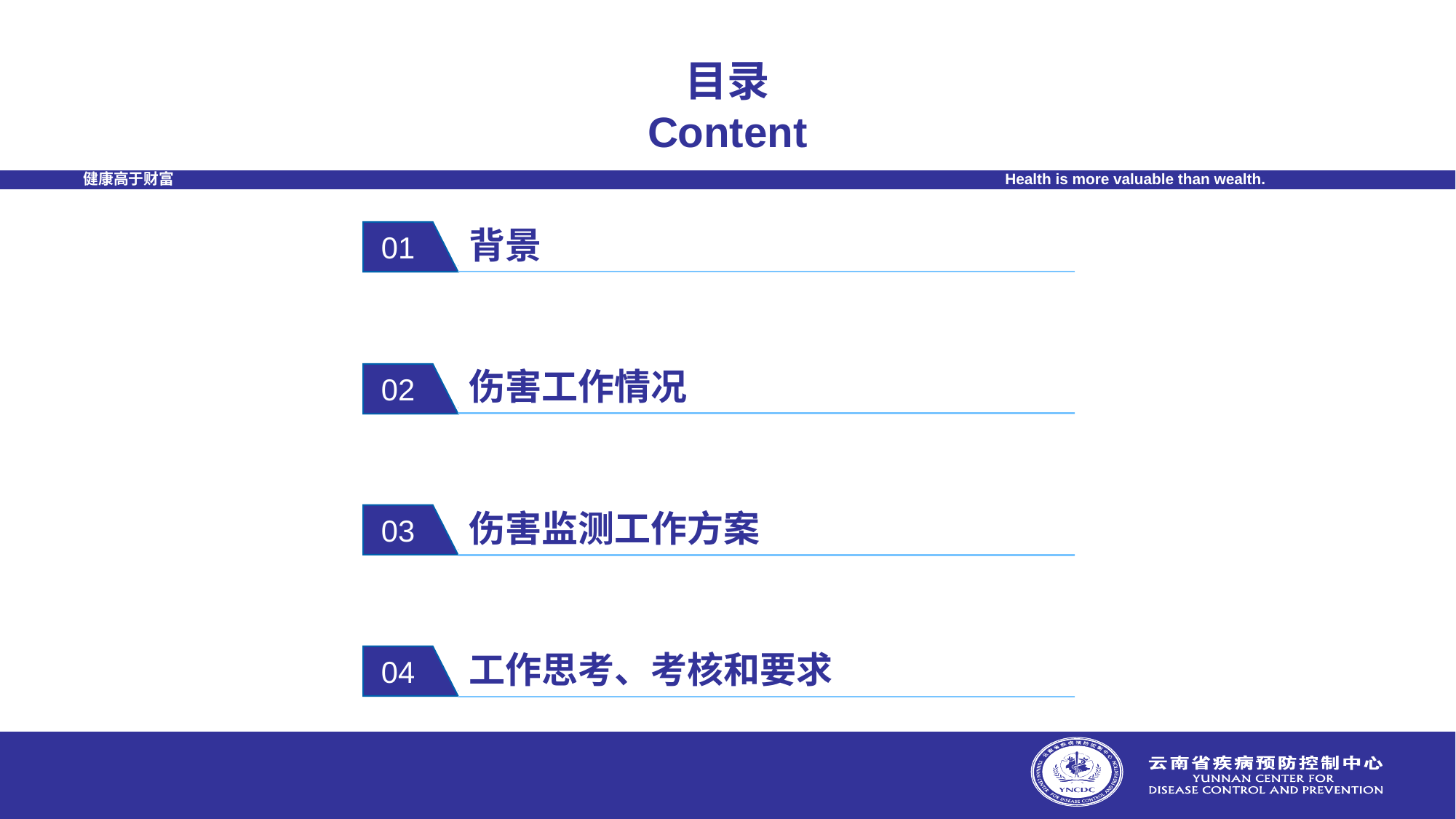

目录
Content
背景
01

伤害工作情况
02

伤害监测工作方案
03

工作思考、考核和要求
04